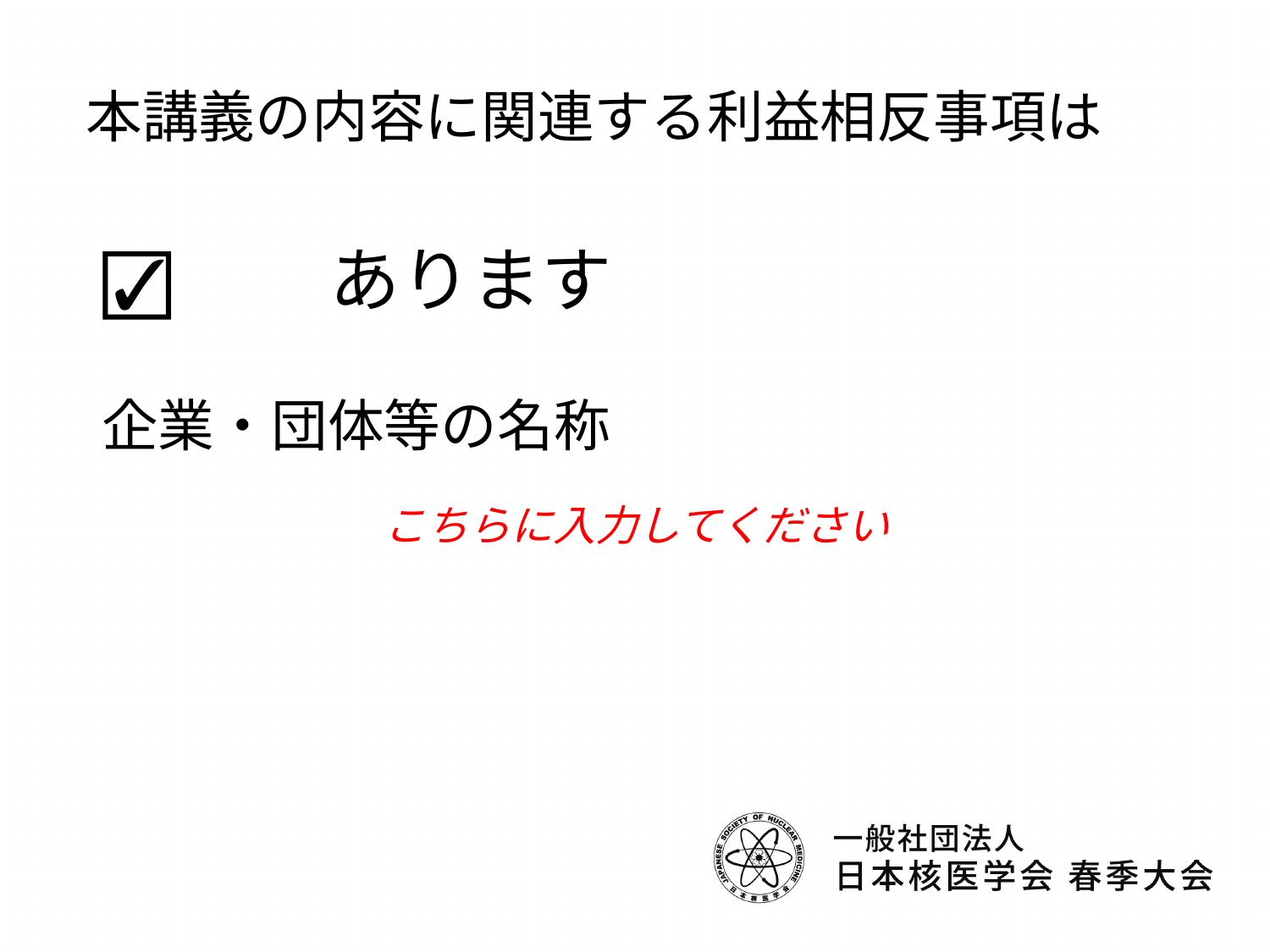

# 本講義の内容に関連する利益相反事項は
☑　　あります
企業・団体等の名称
こちらに入力してください